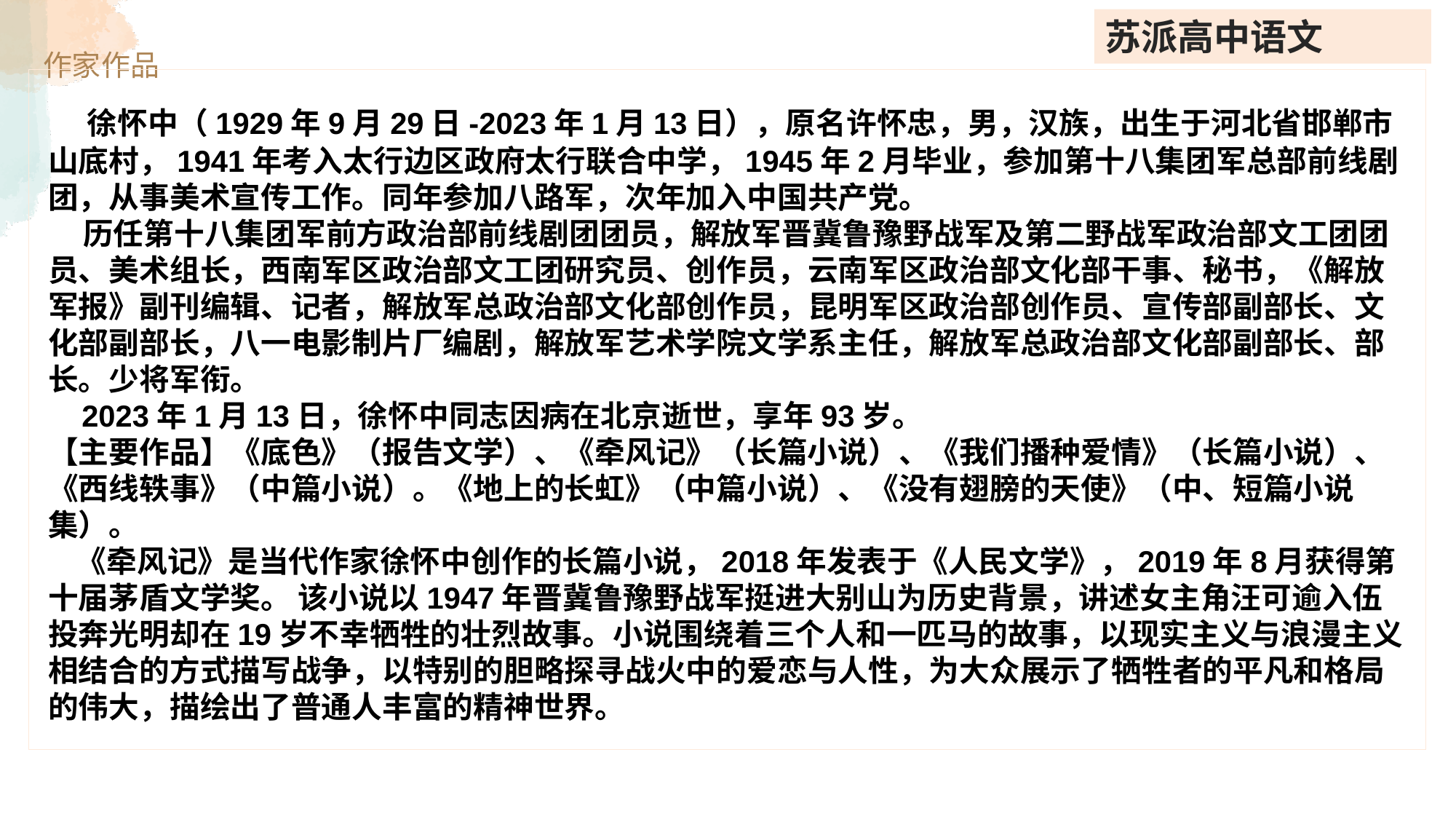

苏派高中语文

作家作品

    徐怀中（1929年9月29日-2023年1月13日），原名许怀忠，男，汉族，出生于河北省邯郸市山底村，1941年考入太行边区政府太行联合中学，1945年2月毕业，参加第十八集团军总部前线剧团，从事美术宣传工作。同年参加八路军，次年加入中国共产党。
    历任第十八集团军前方政治部前线剧团团员，解放军晋冀鲁豫野战军及第二野战军政治部文工团团员、美术组长，西南军区政治部文工团研究员、创作员，云南军区政治部文化部干事、秘书，《解放军报》副刊编辑、记者，解放军总政治部文化部创作员，昆明军区政治部创作员、宣传部副部长、文化部副部长，八一电影制片厂编剧，解放军艺术学院文学系主任，解放军总政治部文化部副部长、部长。少将军衔。
    2023年1月13日，徐怀中同志因病在北京逝世，享年93岁。
【主要作品】《底色》（报告文学）、《牵风记》（长篇小说）、《我们播种爱情》（长篇小说）、《西线轶事》（中篇小说）。《地上的长虹》（中篇小说）、《没有翅膀的天使》（中、短篇小说集）。
   《牵风记》是当代作家徐怀中创作的长篇小说，2018年发表于《人民文学》，2019年8月获得第十届茅盾文学奖。 该小说以1947年晋冀鲁豫野战军挺进大别山为历史背景，讲述女主角汪可逾入伍投奔光明却在19岁不幸牺牲的壮烈故事。小说围绕着三个人和一匹马的故事，以现实主义与浪漫主义相结合的方式描写战争，以特别的胆略探寻战火中的爱恋与人性，为大众展示了牺牲者的平凡和格局的伟大，描绘出了普通人丰富的精神世界。

年度工作概述
您的内容打在这里，或者通过复制您的文本后，在此框中选择粘贴，并选择只保留文字，建议使用微软雅黑字体。您的内容打在这里，或者通过复制您的文本后，在此框中选择粘贴，并选择只保留文字，建议使用微软雅黑字体。